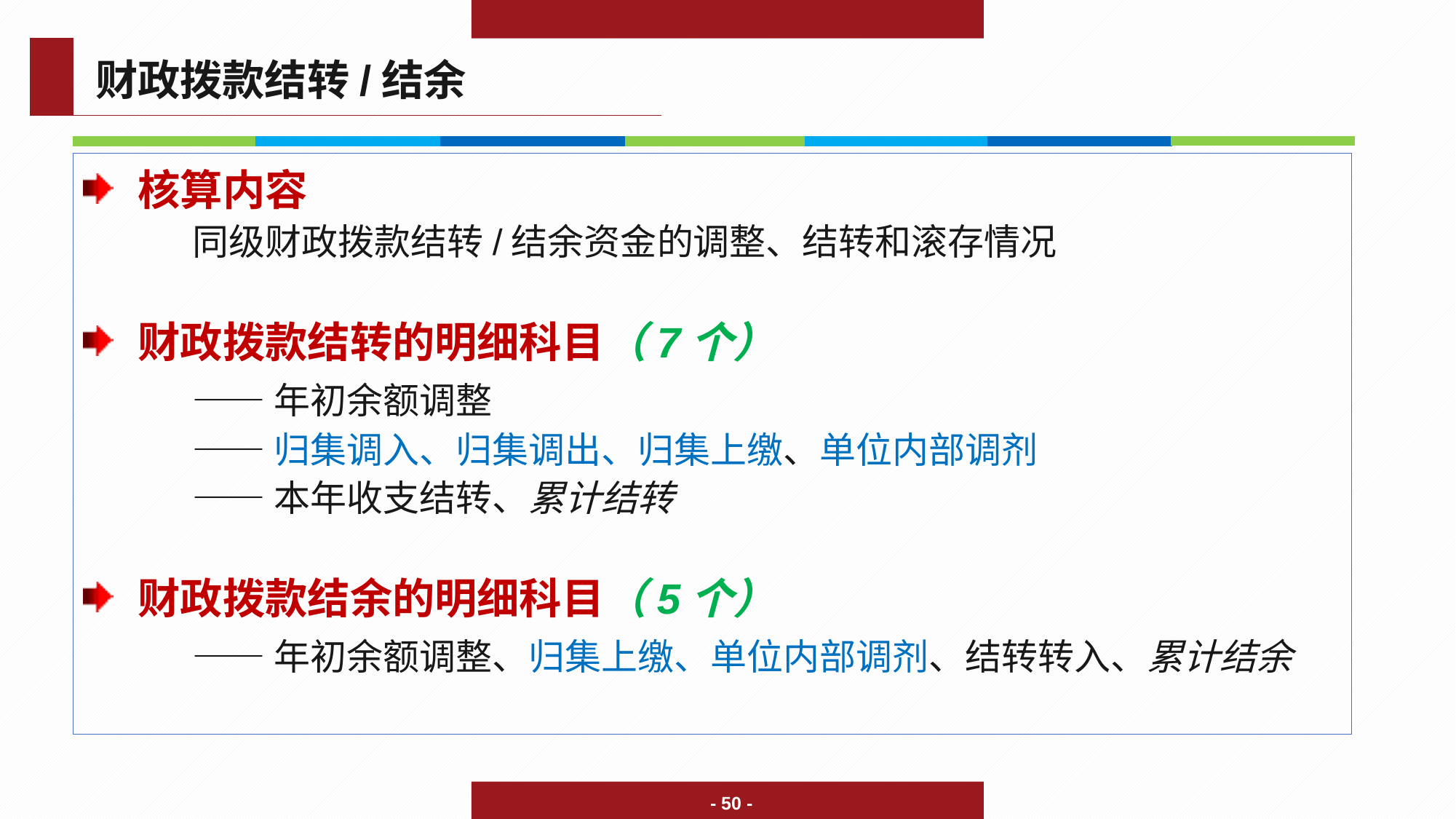

财政拨款结转/结余

核算内容
	同级财政拨款结转/结余资金的调整、结转和滚存情况

财政拨款结转的明细科目（7个）
	——年初余额调整
	——归集调入、归集调出、归集上缴、单位内部调剂
	——本年收支结转、累计结转

财政拨款结余的明细科目（5个）
	——年初余额调整、归集上缴、单位内部调剂、结转转入、累计结余

- 50 -